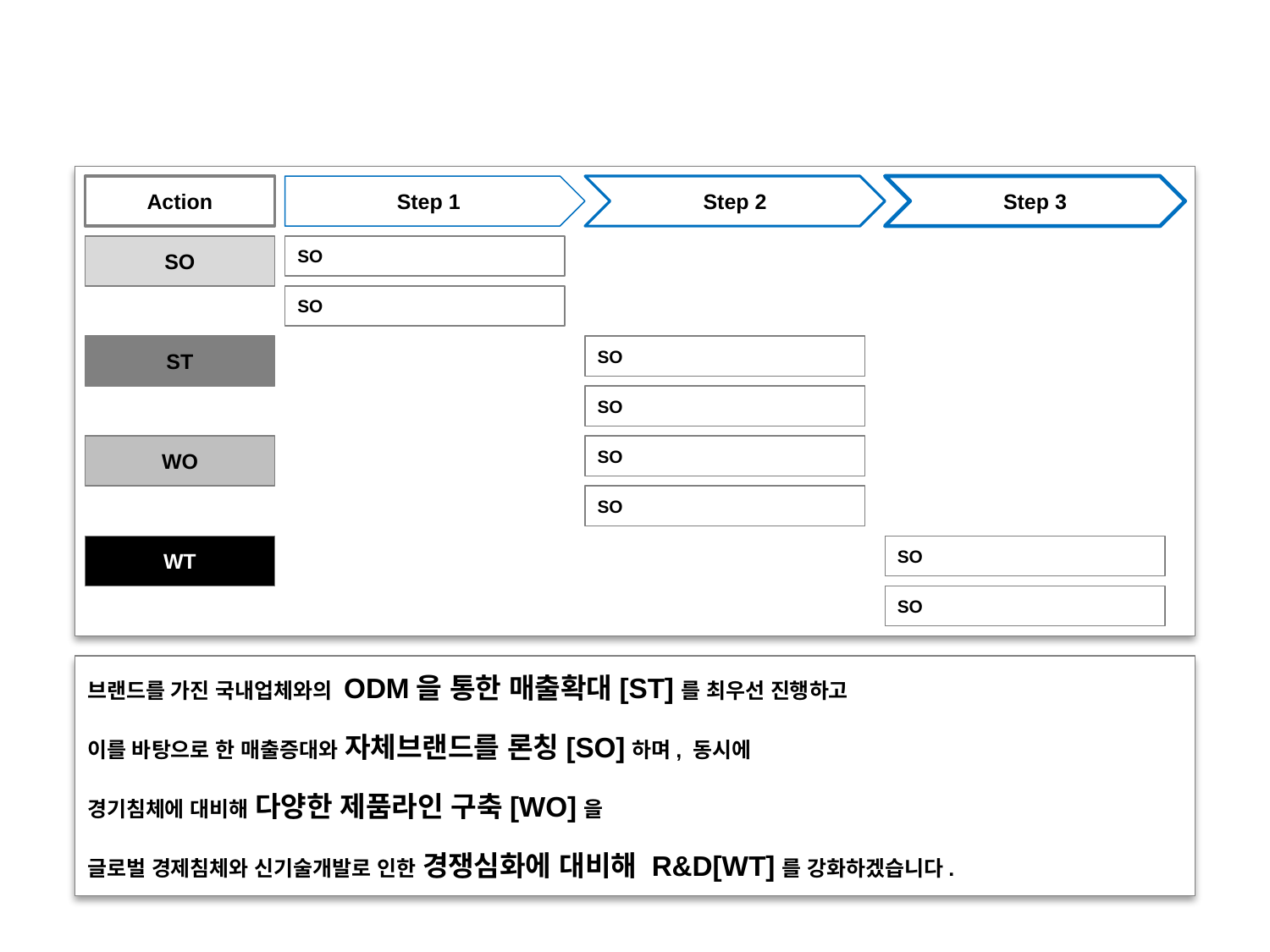

Action
Step 1
Step 2
Step 3
SO
SO
SO
ST
SO
SO
WO
SO
SO
WT
SO
SO
브랜드를 가진 국내업체와의 ODM을 통한 매출확대[ST]를 최우선 진행하고

이를 바탕으로 한 매출증대와 자체브랜드를 론칭[SO]하며, 동시에

경기침체에 대비해 다양한 제품라인 구축[WO]을

글로벌 경제침체와 신기술개발로 인한 경쟁심화에 대비해 R&D[WT]를 강화하겠습니다.